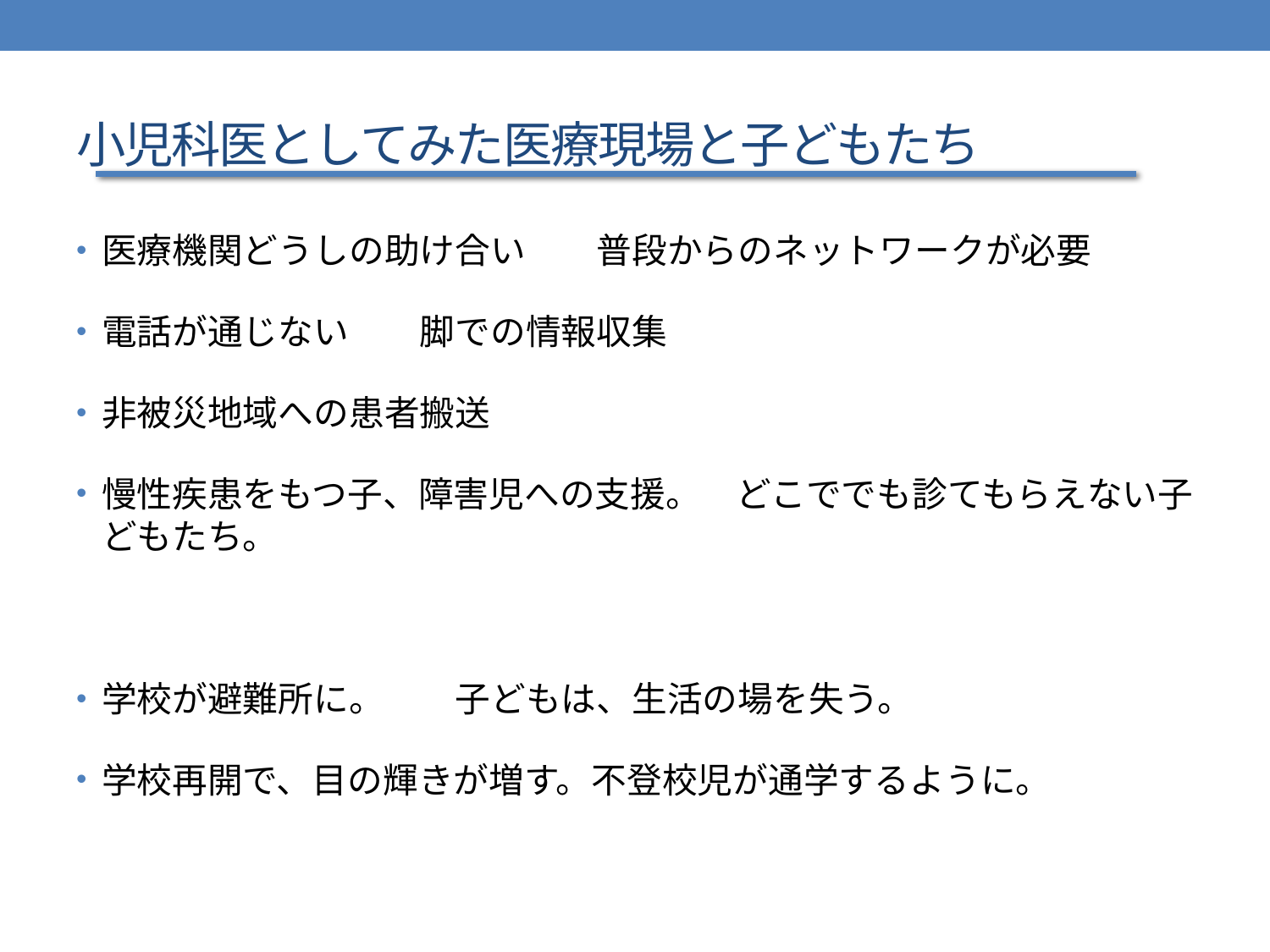

# 小児科医としてみた医療現場と子どもたち
医療機関どうしの助け合い　　普段からのネットワークが必要
電話が通じない　　脚での情報収集
非被災地域への患者搬送
慢性疾患をもつ子、障害児への支援。　どこででも診てもらえない子どもたち。

学校が避難所に。　　子どもは、生活の場を失う。
学校再開で、目の輝きが増す。不登校児が通学するように。